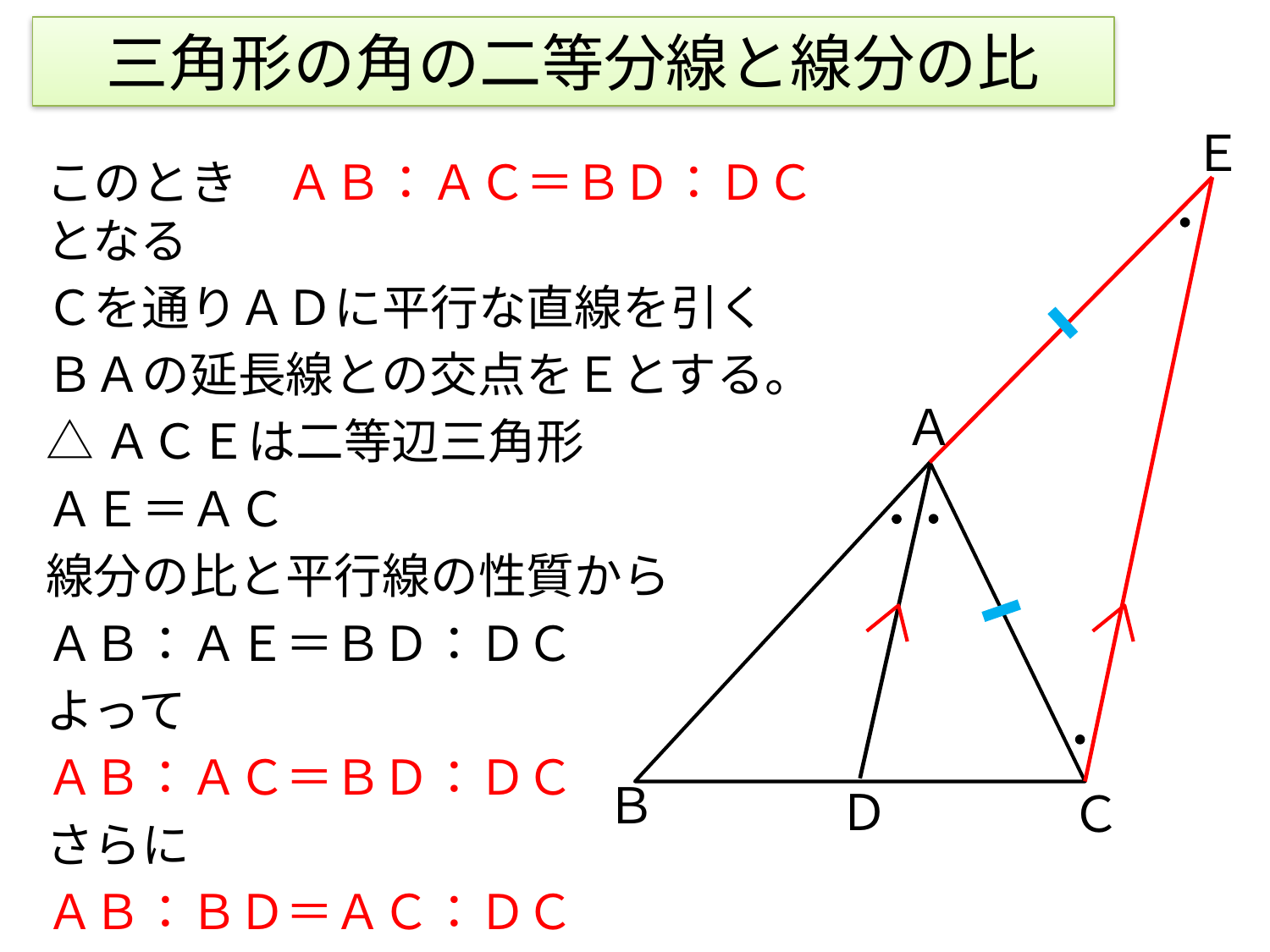

# 三角形の角の二等分線と線分の比
Ｅ
このとき　ＡＢ：ＡＣ＝ＢＤ：ＤＣ　となる
Ｃを通りＡＤに平行な直線を引く
ＢＡの延長線との交点をＥとする。
△ＡＣＥは二等辺三角形
ＡＥ＝ＡＣ
線分の比と平行線の性質から
ＡＢ：ＡＥ＝ＢＤ：ＤＣ
よって
ＡＢ：ＡＣ＝ＢＤ：ＤＣ
さらに
ＡＢ：ＢＤ＝ＡＣ：ＤＣ

Ａ

Ｂ
Ｄ
Ｃ